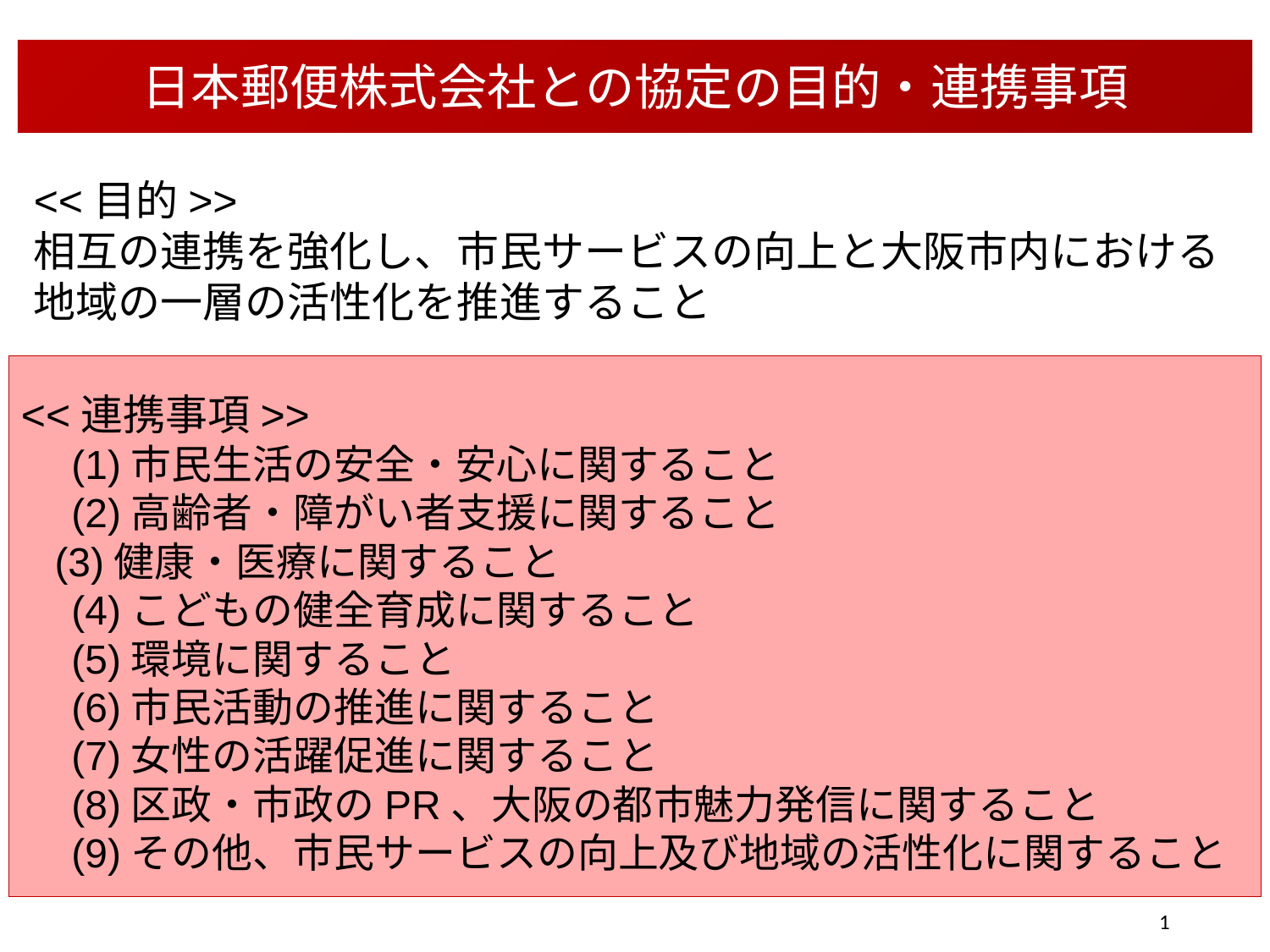

# 日本郵便株式会社との協定の目的・連携事項
<<目的>>
相互の連携を強化し、市民サービスの向上と大阪市内における
地域の一層の活性化を推進すること

<<連携事項>>
　(1)市民生活の安全・安心に関すること
　(2)高齢者・障がい者支援に関すること
   (3)健康・医療に関すること
　(4)こどもの健全育成に関すること
　(5)環境に関すること
　(6)市民活動の推進に関すること
　(7)女性の活躍促進に関すること
　(8)区政・市政のPR、大阪の都市魅力発信に関すること
　(9)その他、市民サービスの向上及び地域の活性化に関すること
1